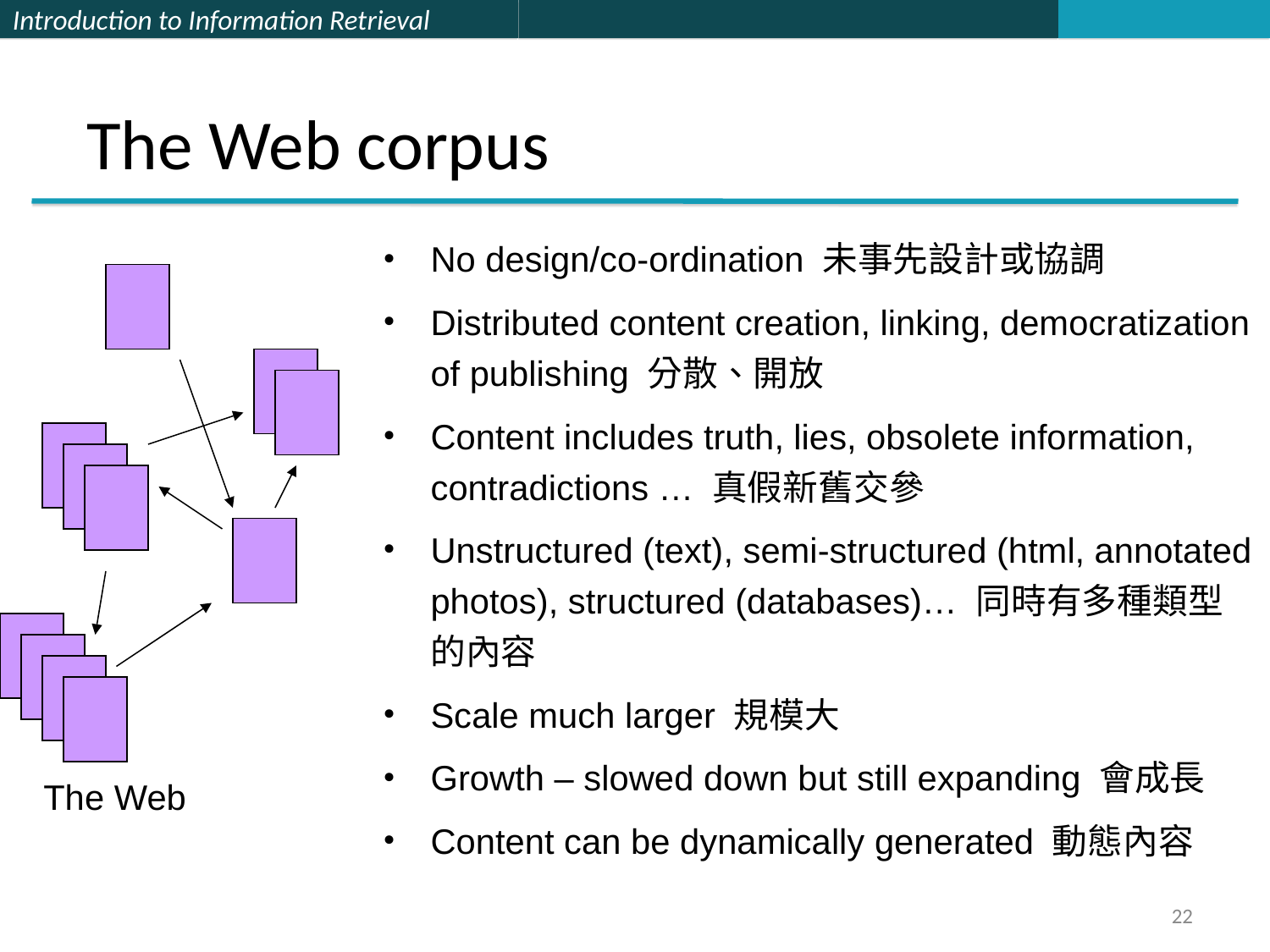

# The Web corpus
No design/co-ordination 未事先設計或協調
Distributed content creation, linking, democratization of publishing 分散、開放
Content includes truth, lies, obsolete information, contradictions … 真假新舊交參
Unstructured (text), semi-structured (html, annotated photos), structured (databases)… 同時有多種類型的內容
Scale much larger 規模大
Growth – slowed down but still expanding 會成長
Content can be dynamically generated 動態內容

The Web
22